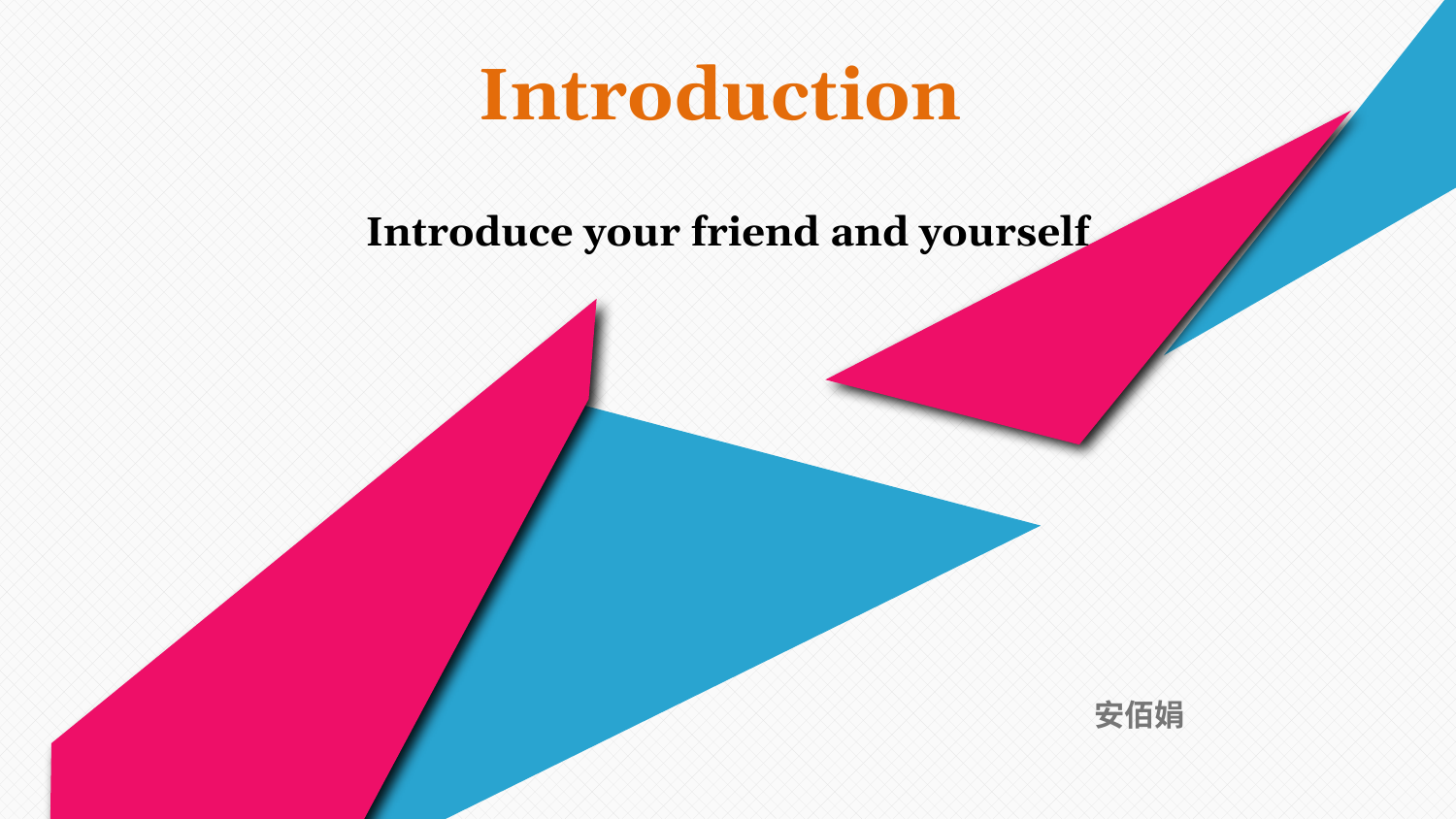

# Introduction

Introduce your friend and yourself

  安佰娟